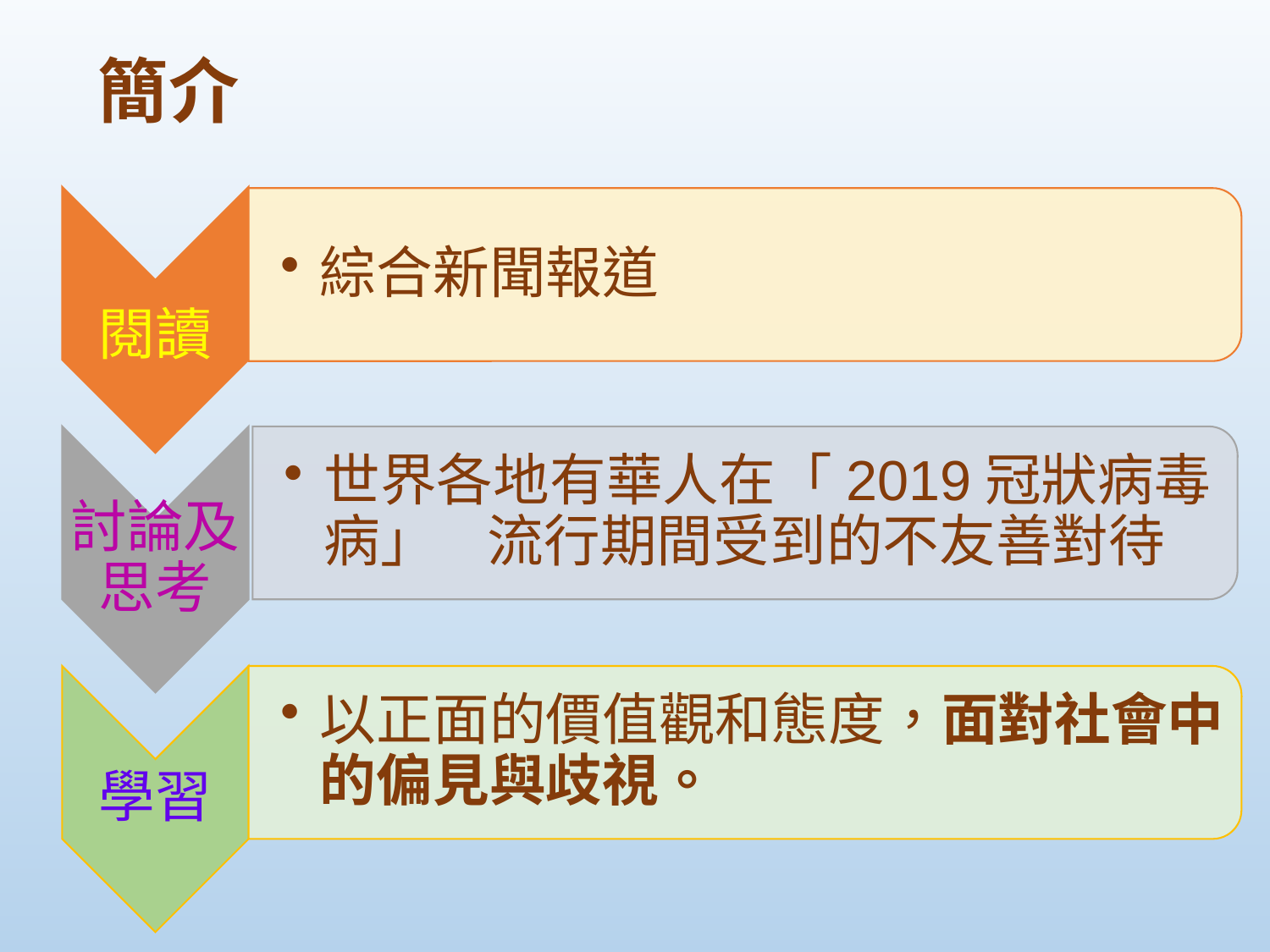

簡介

閱讀
綜合新聞報道
討論及思考
世界各地有華人在「2019冠狀病毒病」    流行期間受到的不友善對待
學習
以正面的價值觀和態度，面對社會中的偏見與歧視。